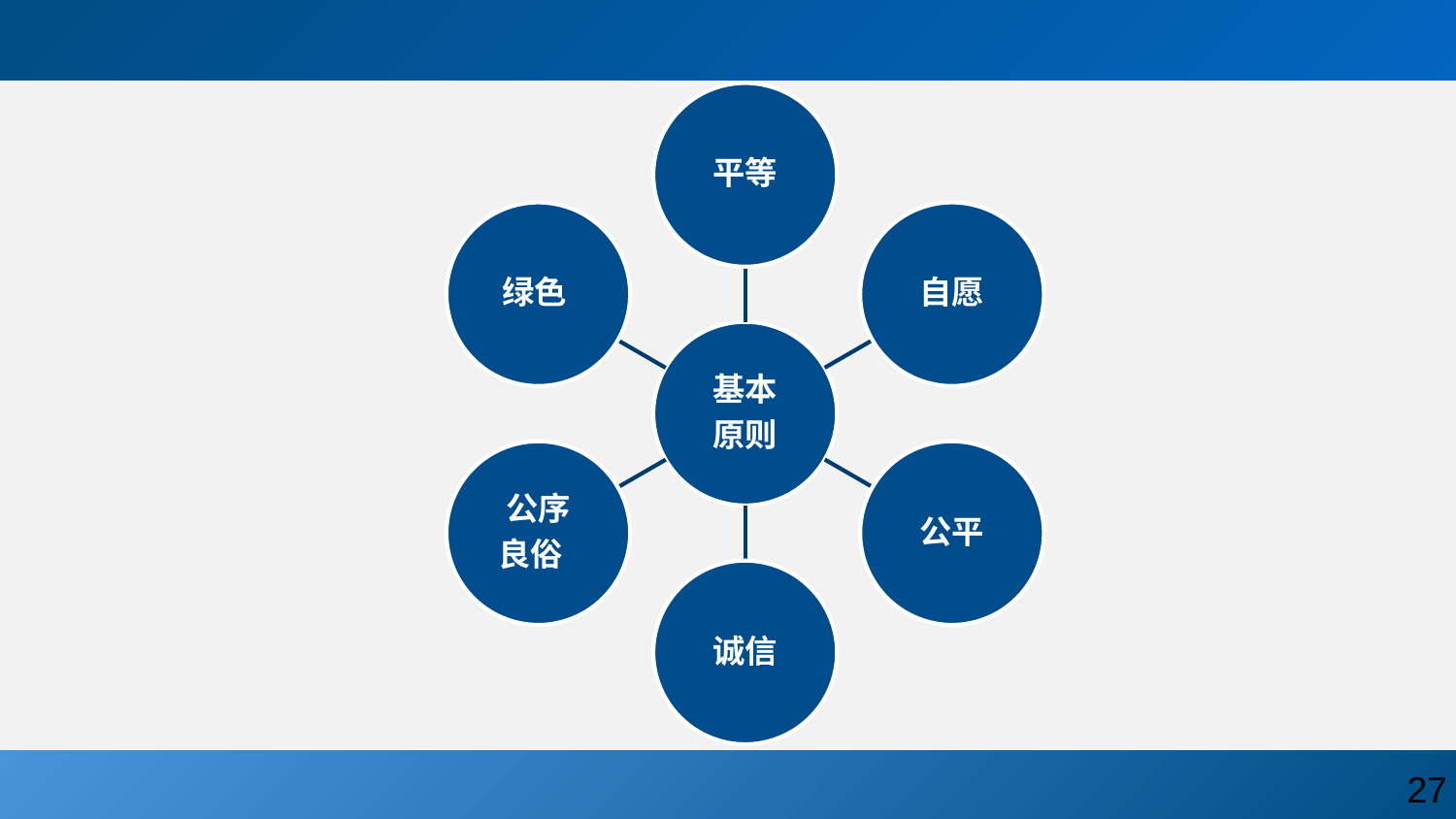

基本
原则

平等

自愿

公平

诚信

公序
良俗

绿色
27